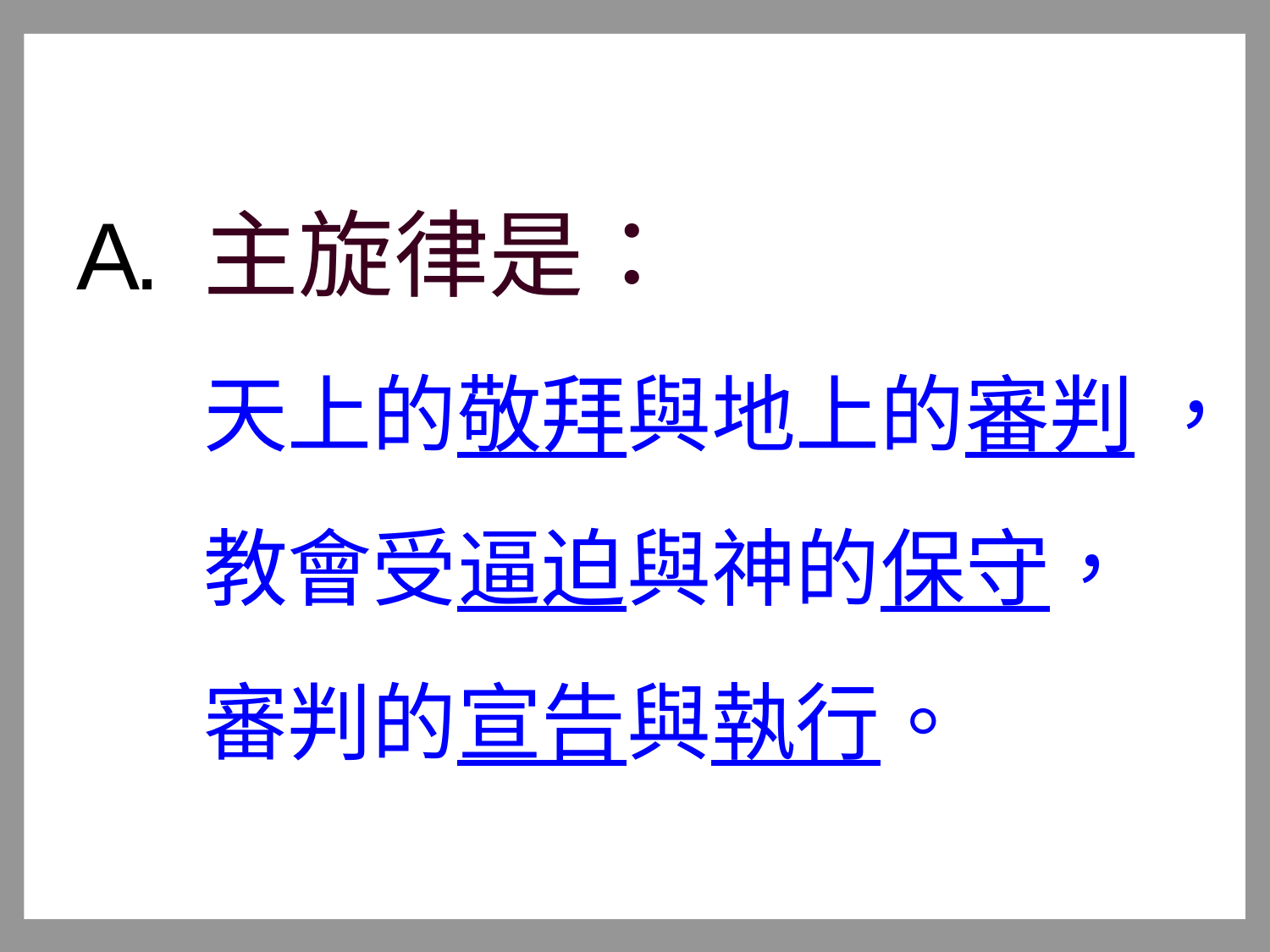

主旋律是：
天上的敬拜與地上的審判 ，
教會受逼迫與神的保守，
審判的宣告與執行。